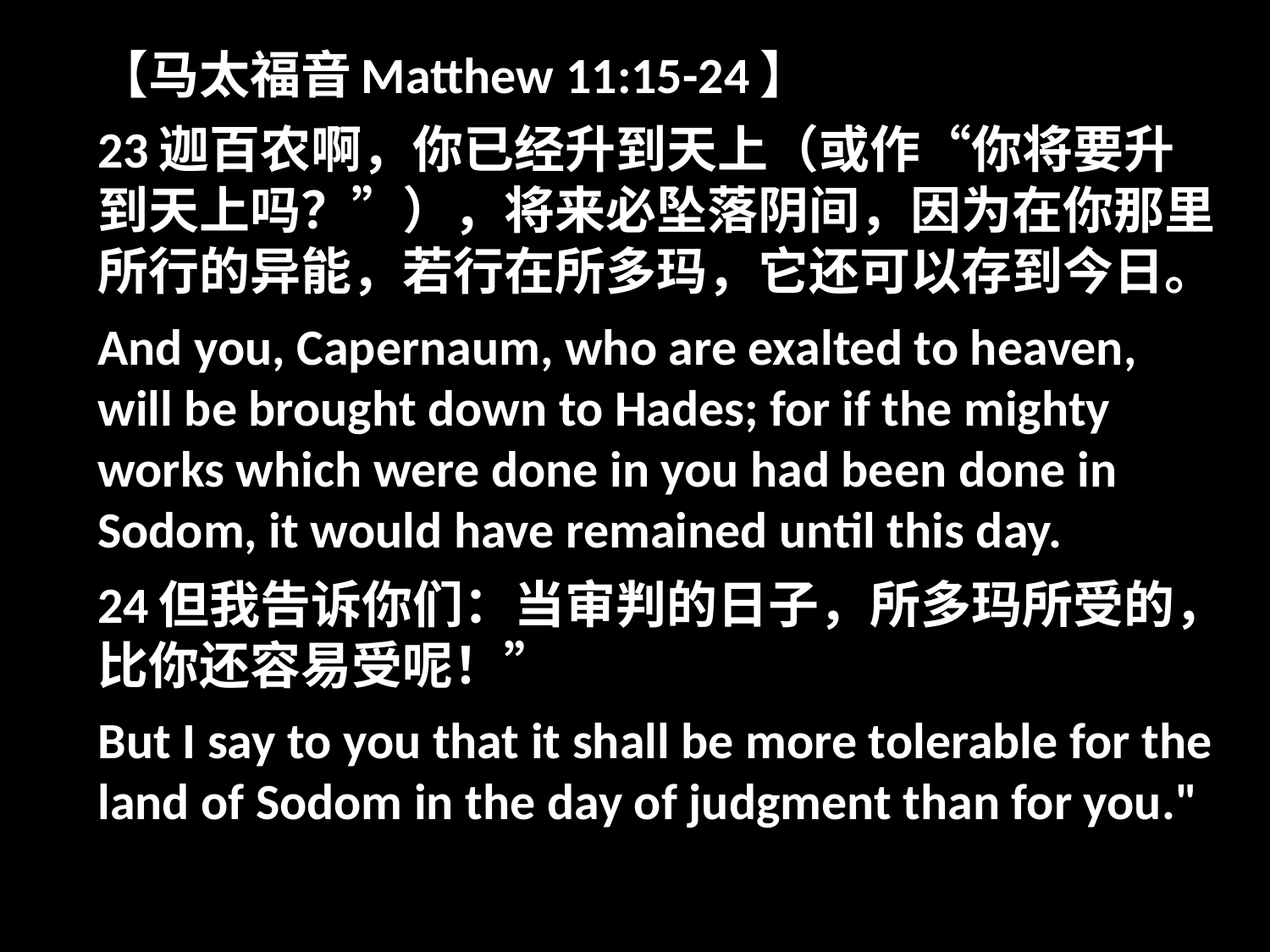

【马太福音Matthew 11:15-24】
23迦百农啊，你已经升到天上（或作“你将要升到天上吗？”），将来必坠落阴间，因为在你那里所行的异能，若行在所多玛，它还可以存到今日。
And you, Capernaum, who are exalted to heaven, will be brought down to Hades; for if the mighty works which were done in you had been done in Sodom, it would have remained until this day.
24但我告诉你们：当审判的日子，所多玛所受的，比你还容易受呢！”
But I say to you that it shall be more tolerable for the land of Sodom in the day of judgment than for you."